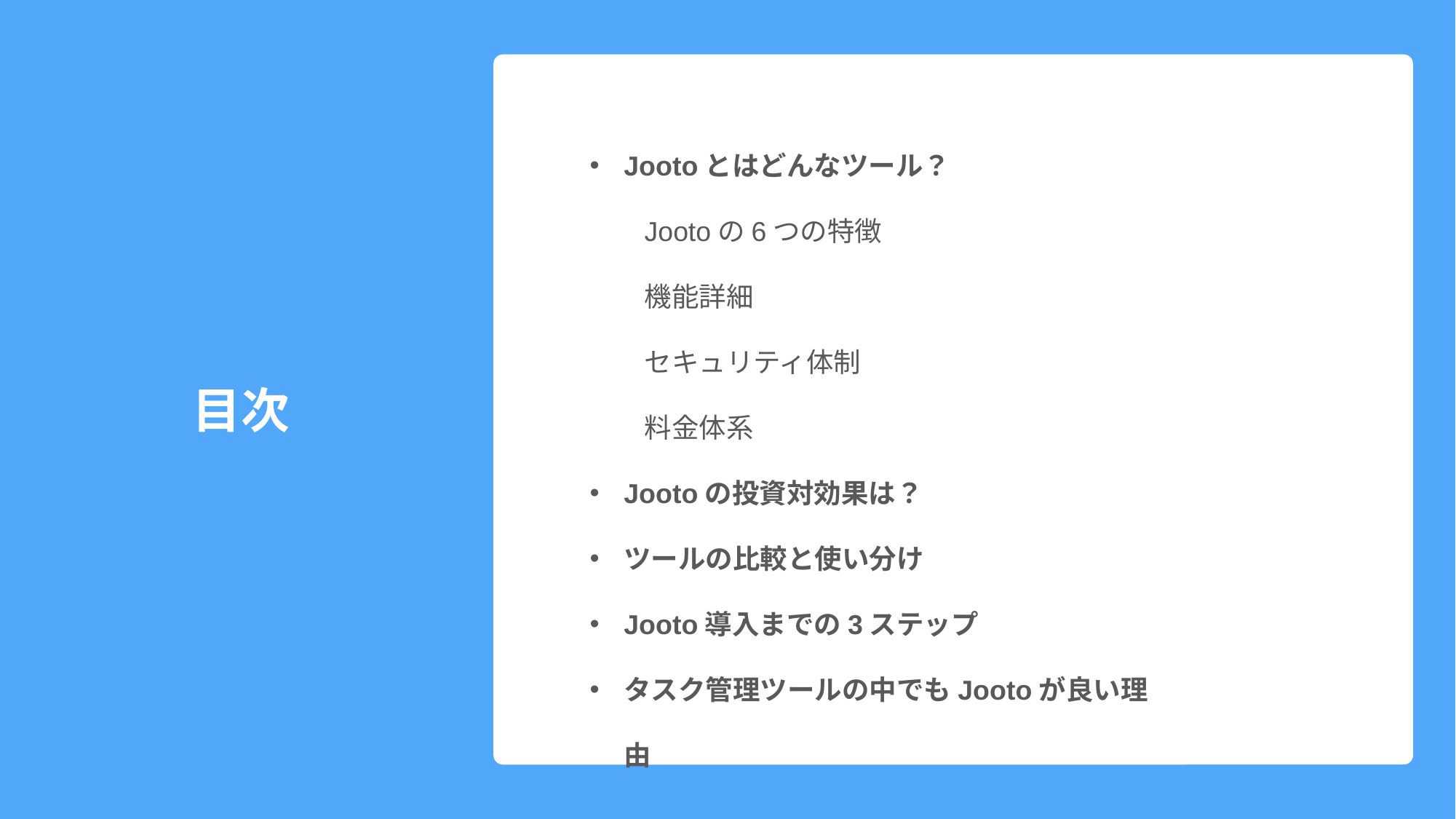

Jootoとはどんなツール？
Jootoの6つの特徴
機能詳細
セキュリティ体制
料金体系
Jootoの投資対効果は？
ツールの比較と使い分け
Jooto導入までの3ステップ
タスク管理ツールの中でもJootoが良い理由
目次